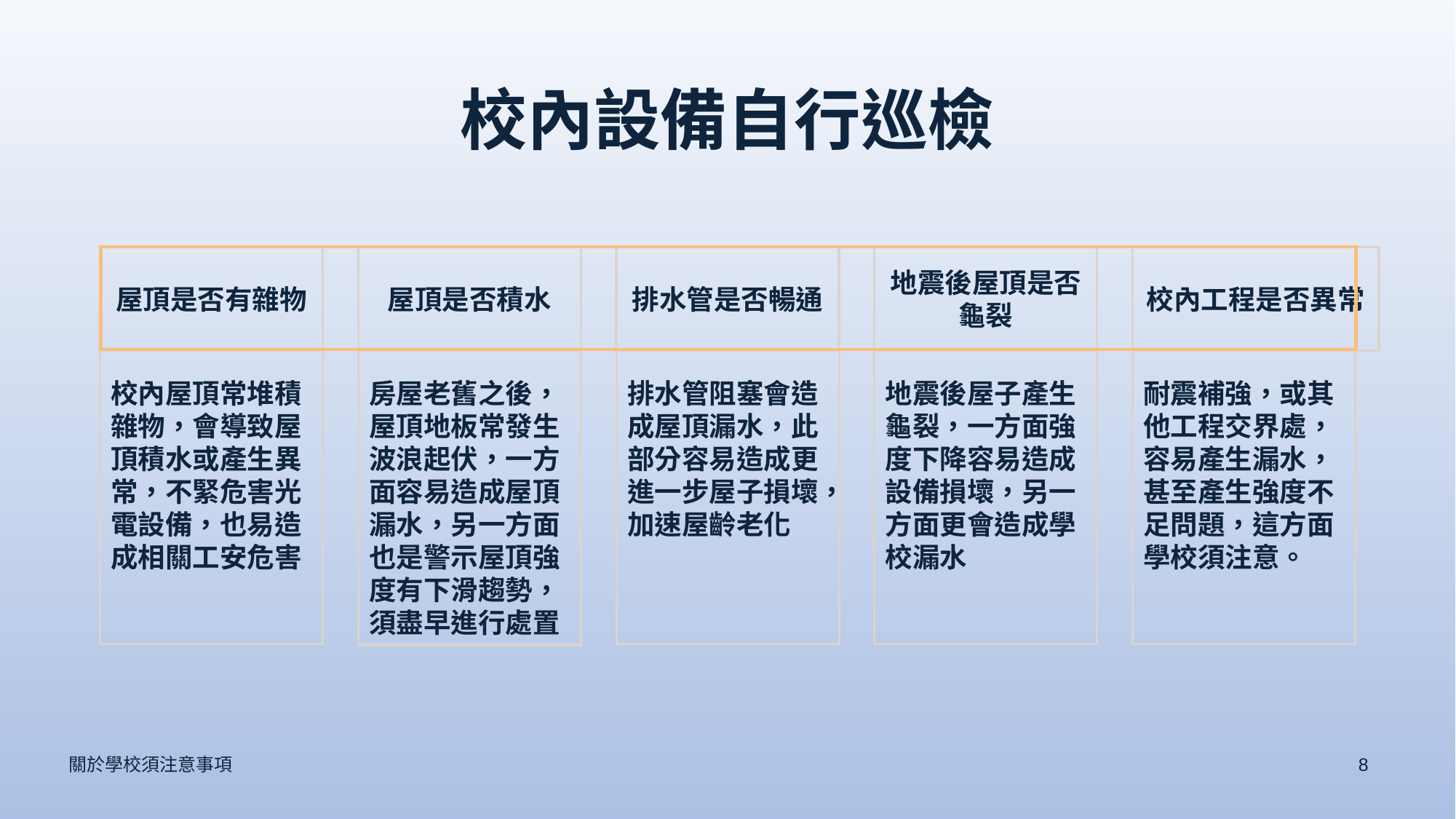

# 校內設備自行巡檢

屋頂是否有雜物
屋頂是否積水
排水管是否暢通
地震後屋頂是否龜裂
校內工程是否異常
校內屋頂常堆積雜物，會導致屋頂積水或產生異常，不緊危害光電設備，也易造成相關工安危害
房屋老舊之後，屋頂地板常發生波浪起伏，一方面容易造成屋頂漏水，另一方面也是警示屋頂強度有下滑趨勢，須盡早進行處置
排水管阻塞會造成屋頂漏水，此部分容易造成更進一步屋子損壞，加速屋齡老化
地震後屋子產生龜裂，一方面強度下降容易造成設備損壞，另一方面更會造成學校漏水
耐震補強，或其他工程交界處，容易產生漏水，甚至產生強度不足問題，這方面學校須注意。

關於學校須注意事項
8